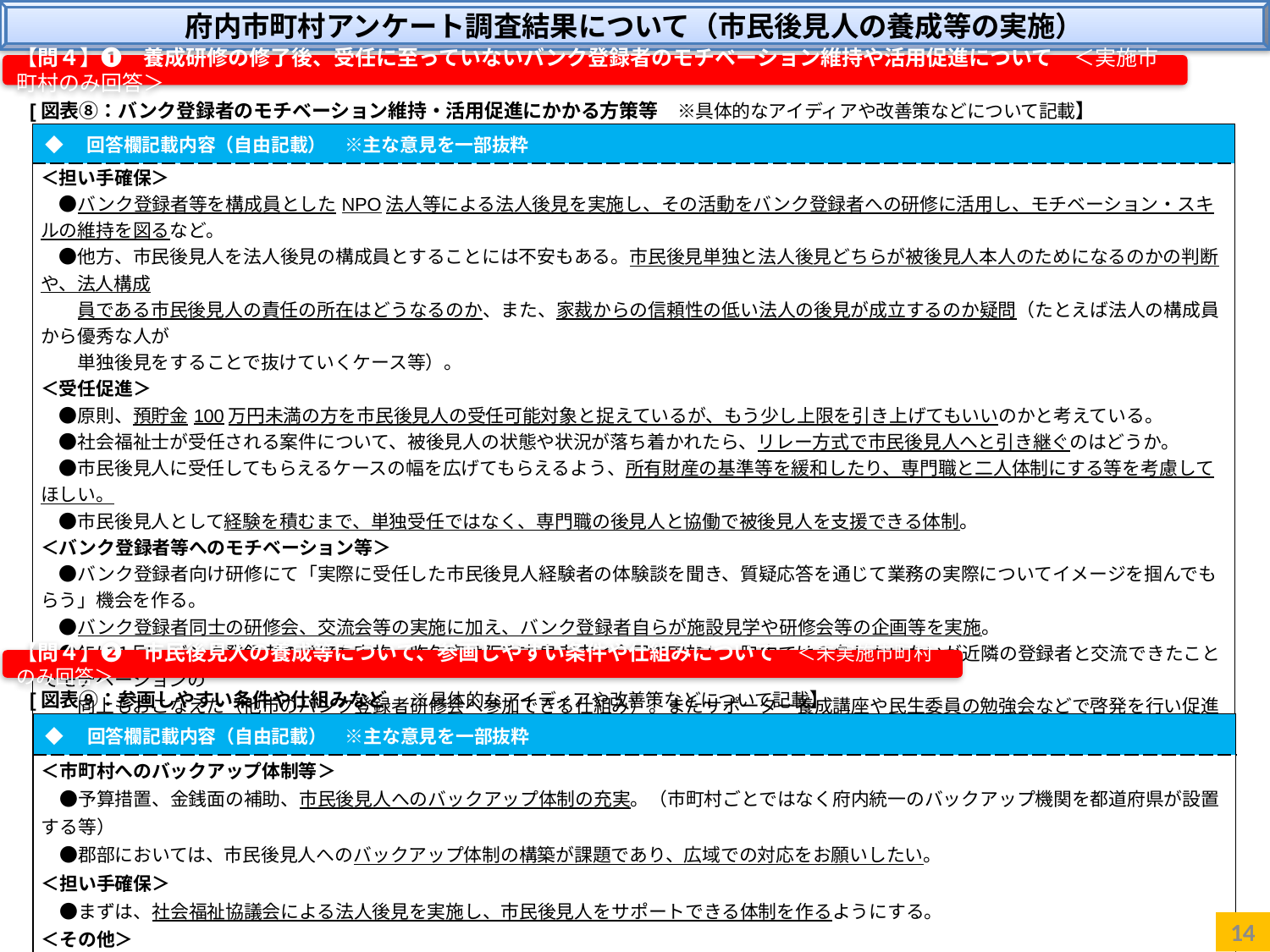

府内市町村アンケート調査結果について（市民後見人の養成等の実施）
【問４】❶　養成研修の修了後、受任に至っていないバンク登録者のモチベーション維持や活用促進について　＜実施市町村のみ回答＞
[図表⑧：バンク登録者のモチベーション維持・活用促進にかかる方策等　※具体的なアイディアや改善策などについて記載】
| ◆　回答欄記載内容（自由記載）　※主な意見を一部抜粋 |
| --- |
| ＜担い手確保＞ 　●バンク登録者等を構成員としたNPO法人等による法人後見を実施し、その活動をバンク登録者への研修に活用し、モチベーション・スキルの維持を図るなど。 　●他方、市民後見人を法人後見の構成員とすることには不安もある。市民後見単独と法人後見どちらが被後見人本人のためになるのかの判断や、法人構成 　　員である市民後見人の責任の所在はどうなるのか、また、家裁からの信頼性の低い法人の後見が成立するのか疑問（たとえば法人の構成員から優秀な人が 　　単独後見をすることで抜けていくケース等）。 ＜受任促進＞ 　●原則、預貯金100万円未満の方を市民後見人の受任可能対象と捉えているが、もう少し上限を引き上げてもいいのかと考えている。 　●社会福祉士が受任される案件について、被後見人の状態や状況が落ち着かれたら、リレー方式で市民後見人へと引き継ぐのはどうか。 　●市民後見人に受任してもらえるケースの幅を広げてもらえるよう、所有財産の基準等を緩和したり、専門職と二人体制にする等を考慮してほしい。 　●市民後見人として経験を積むまで、単独受任ではなく、専門職の後見人と協働で被後見人を支援できる体制。 ＜バンク登録者等へのモチベーション等＞ 　●バンク登録者向け研修にて「実際に受任した市民後見人経験者の体験談を聞き、質疑応答を通じて業務の実際についてイメージを掴んでもらう」機会を作る。 　●バンク登録者同士の研修会、交流会等の実施に加え、バンク登録者自らが施設見学や研修会等の企画等を実施。 　●年に１回、バンク登録者の研修を実施。昨年度は阪南市泉南市と合同で実施し、町内では３名しかいないが近隣の登録者と交流できたことでモチベーションの 　　向上もおこなえた（他市のバンク登録者研修会へ参加できる仕組み）。またサポーター養成講座や民生委員の勉強会などで啓発を行い促進につなげている。　 　●受任者の活動報告会の開催。 ＜予算措置＞ 　●府社協をはじめ関係団体等の実施する研修会の企画運営補助等。 |
【問４】❷　市民後見人の養成等について、参画しやすい条件や仕組みについて　＜未実施市町村のみ回答＞
[図表⑨：参画しやすい条件や仕組みなど　 ※具体的なアイディアや改善策などについて記載】
| ◆　回答欄記載内容（自由記載）　※主な意見を一部抜粋 |
| --- |
| ＜市町村へのバックアップ体制等＞ 　●予算措置、金銭面の補助、市民後見人へのバックアップ体制の充実。（市町村ごとではなく府内統一のバックアップ機関を都道府県が設置する等） 　●郡部においては、市民後見人へのバックアップ体制の構築が課題であり、広域での対応をお願いしたい。 ＜担い手確保＞ 　●まずは、社会福祉協議会による法人後見を実施し、市民後見人をサポートできる体制を作るようにする。 ＜その他＞ 　●不正に対する保険等の事業展開。受任相当案件がなくても市民後見人を養成すれば、継続的なフォーローアップが必要。 |
14